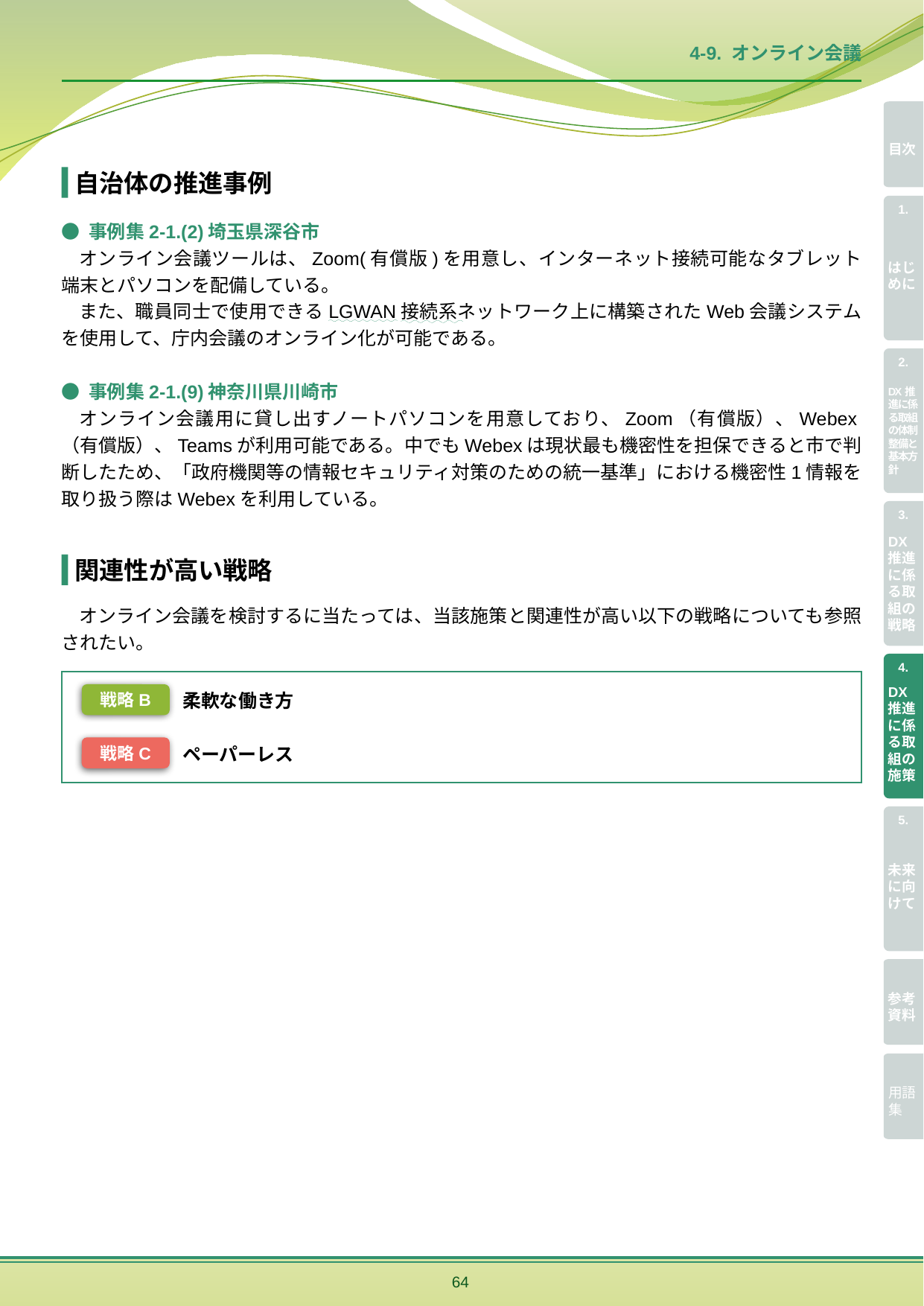

4-9. オンライン会議

自治体の推進事例
● 事例集2-1.(2)埼玉県深谷市
オンライン会議ツールは、Zoom(有償版)を用意し、インターネット接続可能なタブレット端末とパソコンを配備している。
また、職員同士で使用できるLGWAN接続系ネットワーク上に構築されたWeb会議システムを使用して、庁内会議のオンライン化が可能である。

● 事例集2-1.(9)神奈川県川崎市
オンライン会議用に貸し出すノートパソコンを用意しており、Zoom（有償版）、Webex（有償版）、Teamsが利用可能である。中でもWebexは現状最も機密性を担保できると市で判断したため、「政府機関等の情報セキュリティ対策のための統一基準」における機密性1情報を取り扱う際はWebexを利用している。

関連性が高い戦略
オンライン会議を検討するに当たっては、当該施策と関連性が高い以下の戦略についても参照されたい。
柔軟な働き方

ペーパーレス
戦略B
戦略C
64